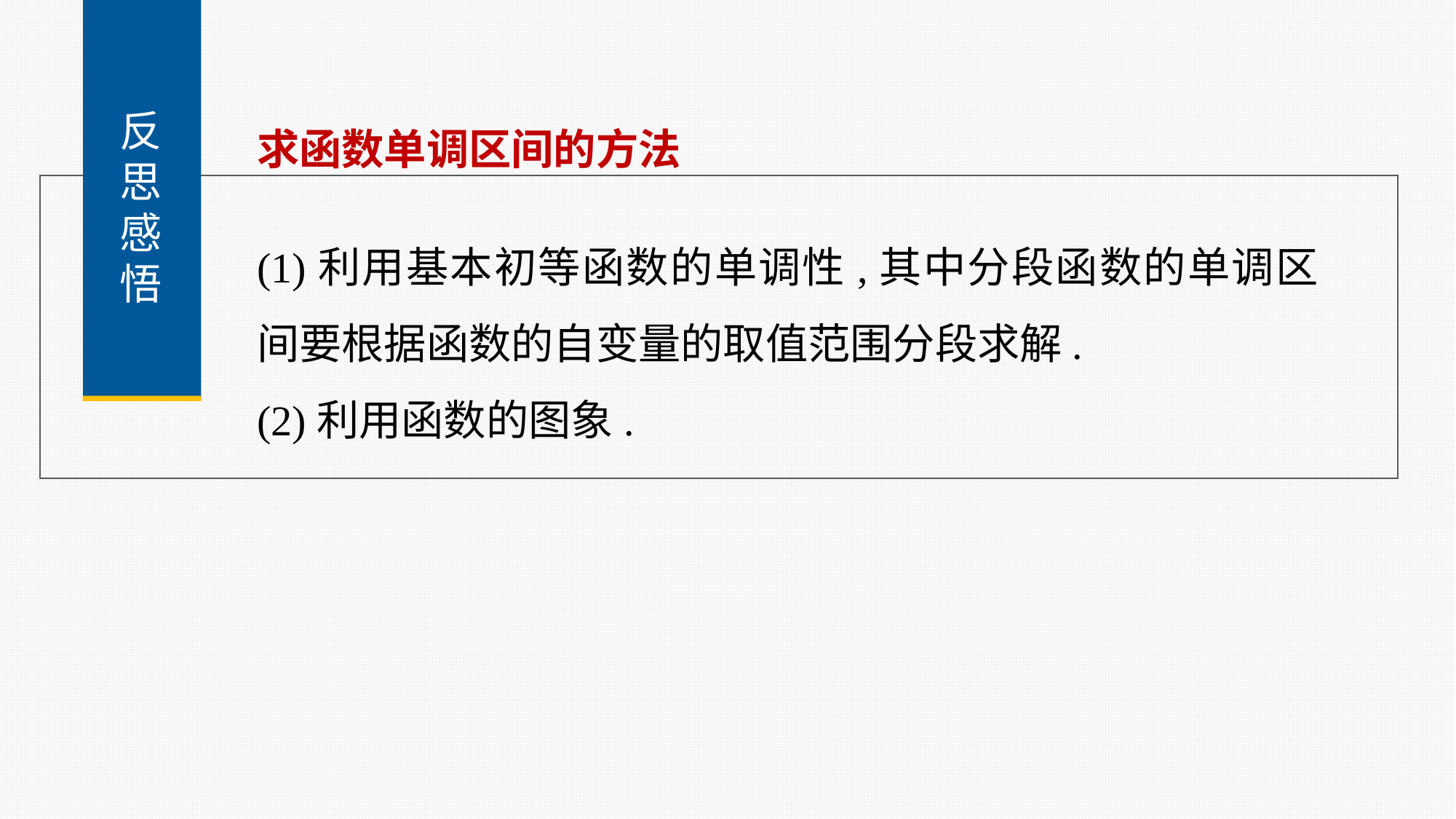

反
思
感
悟

求函数单调区间的方法

(1)利用基本初等函数的单调性,其中分段函数的单调区间要根据函数的自变量的取值范围分段求解.
(2)利用函数的图象.